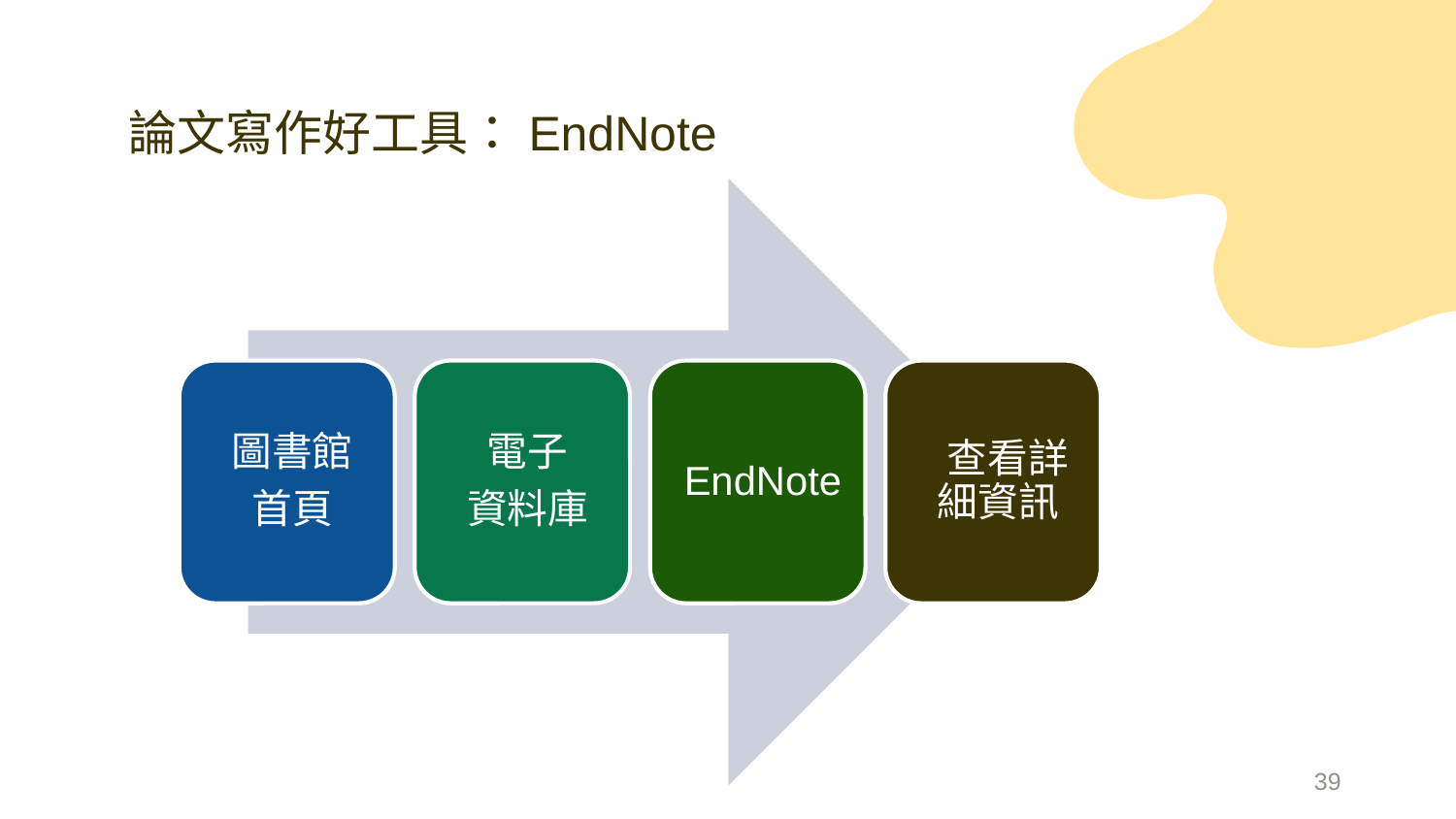

# 論文寫作好工具：EndNote
圖書館
首頁
電子
資料庫
EndNote
 查看詳細資訊
39